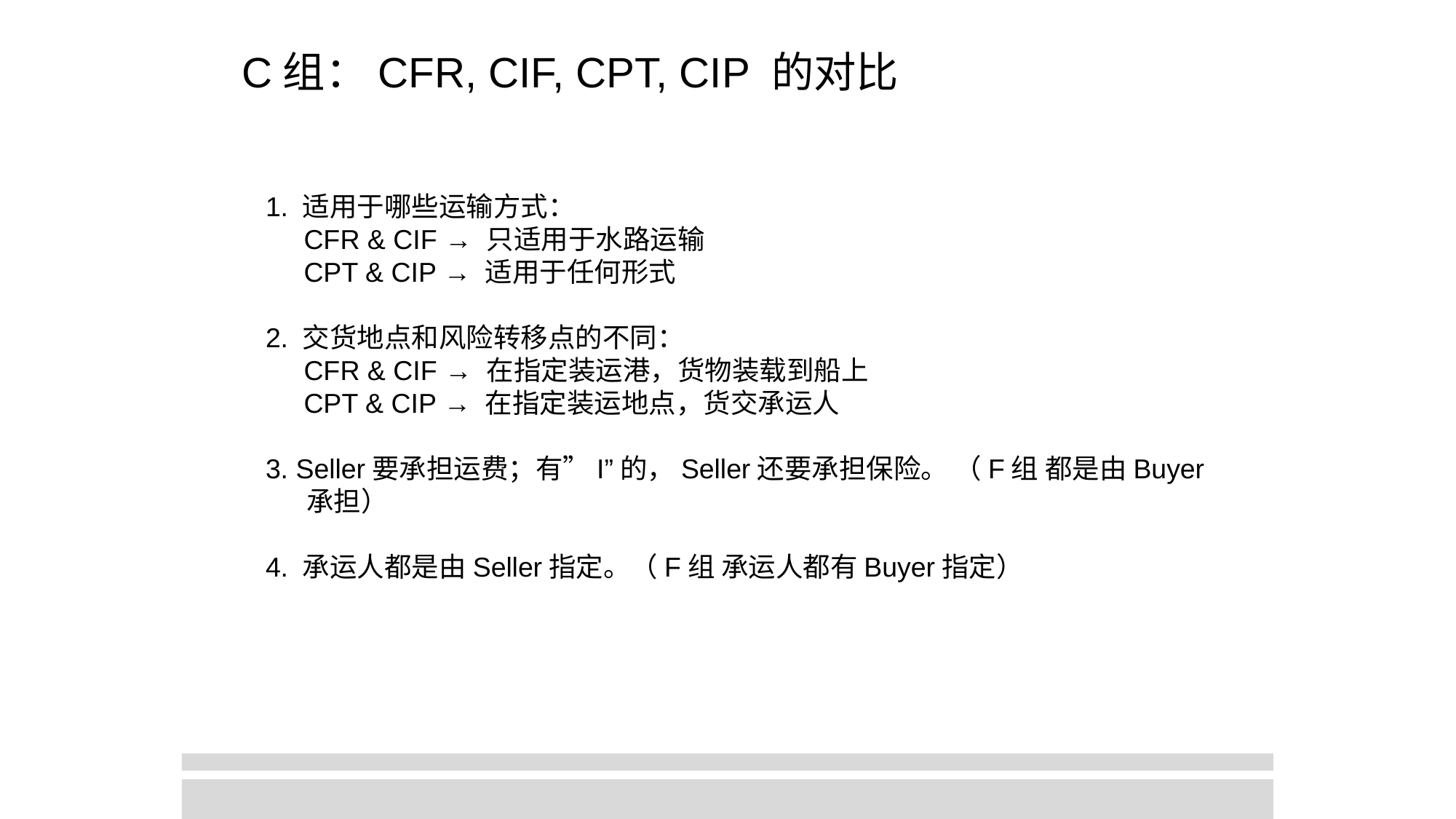

C组：CFR, CIF, CPT, CIP 的对比

1. 适用于哪些运输方式：
     CFR & CIF → 只适用于水路运输
     CPT & CIP → 适用于任何形式

2. 交货地点和风险转移点的不同：
     CFR & CIF → 在指定装运港，货物装载到船上
     CPT & CIP → 在指定装运地点，货交承运人

3. Seller要承担运费；有”I”的，Seller还要承担保险。 （F组 都是由Buyer 承担）

4. 承运人都是由Seller指定。（F组 承运人都有Buyer指定）